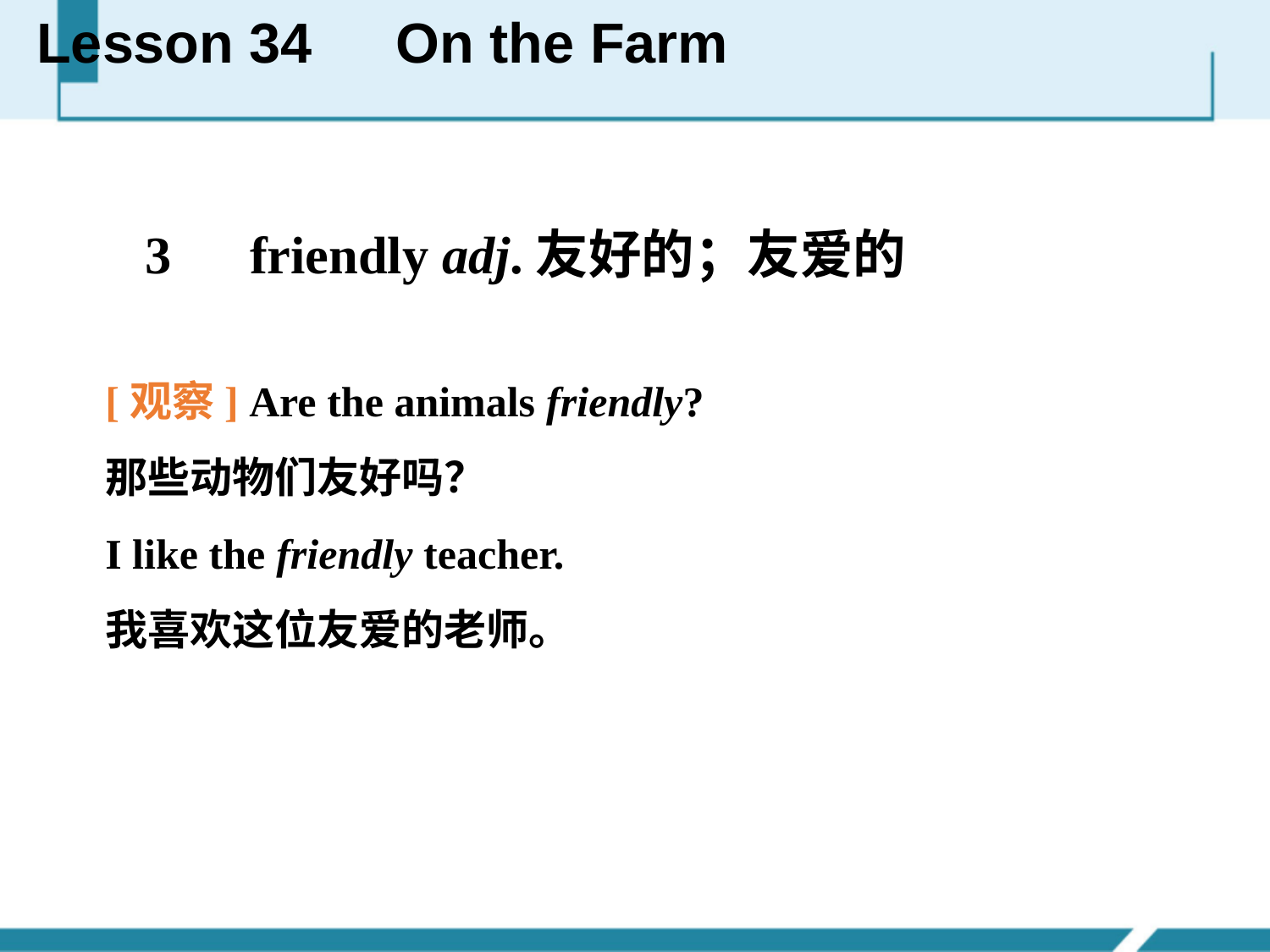

Lesson 34　On the Farm
　 3　friendly adj.友好的；友爱的
[观察] Are the animals friendly?
那些动物们友好吗？
I like the friendly teacher.
我喜欢这位友爱的老师。